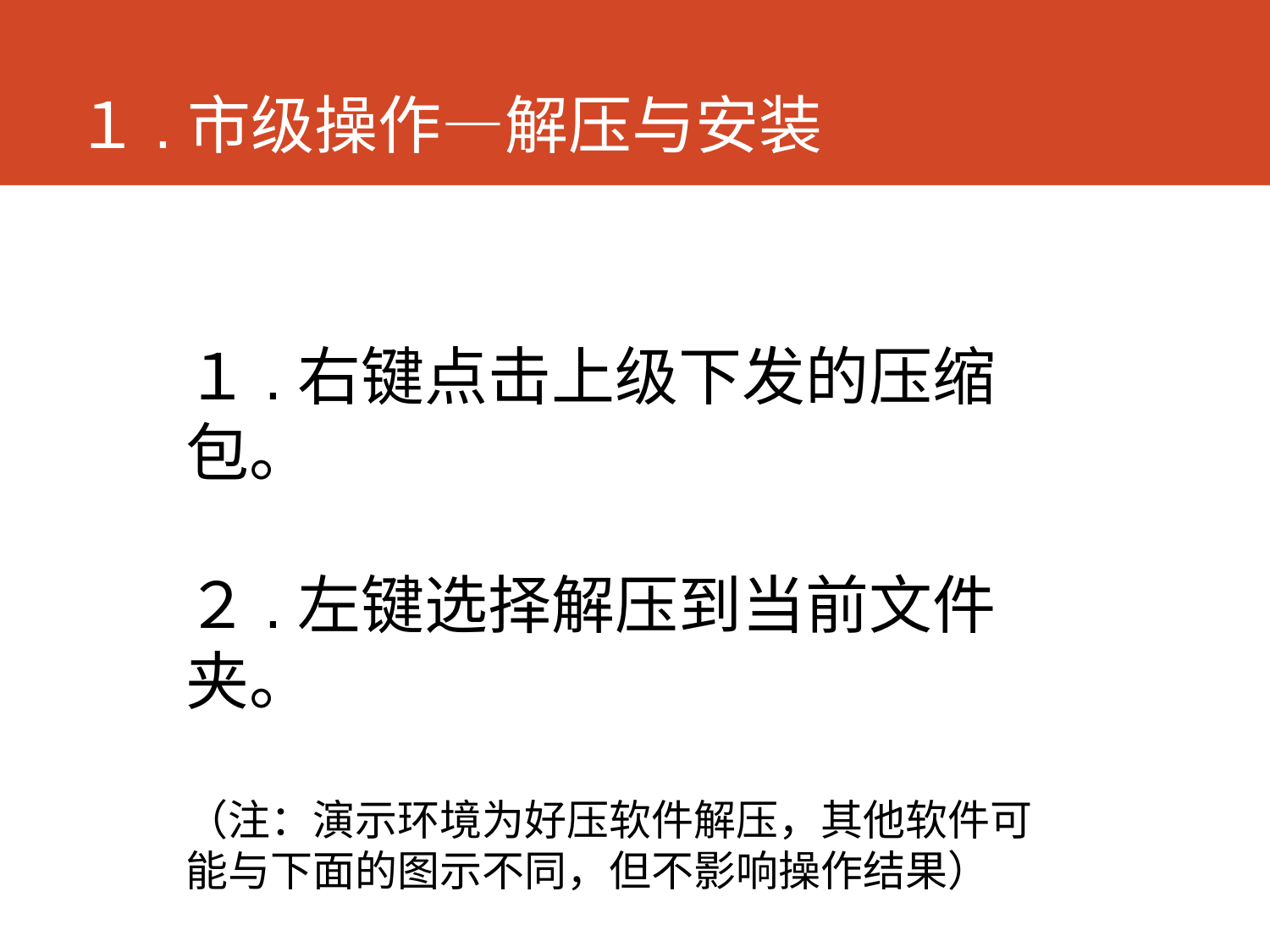

# １.市级操作—解压与安装
１.右键点击上级下发的压缩包。

２.左键选择解压到当前文件夹。

（注：演示环境为好压软件解压，其他软件可能与下面的图示不同，但不影响操作结果）